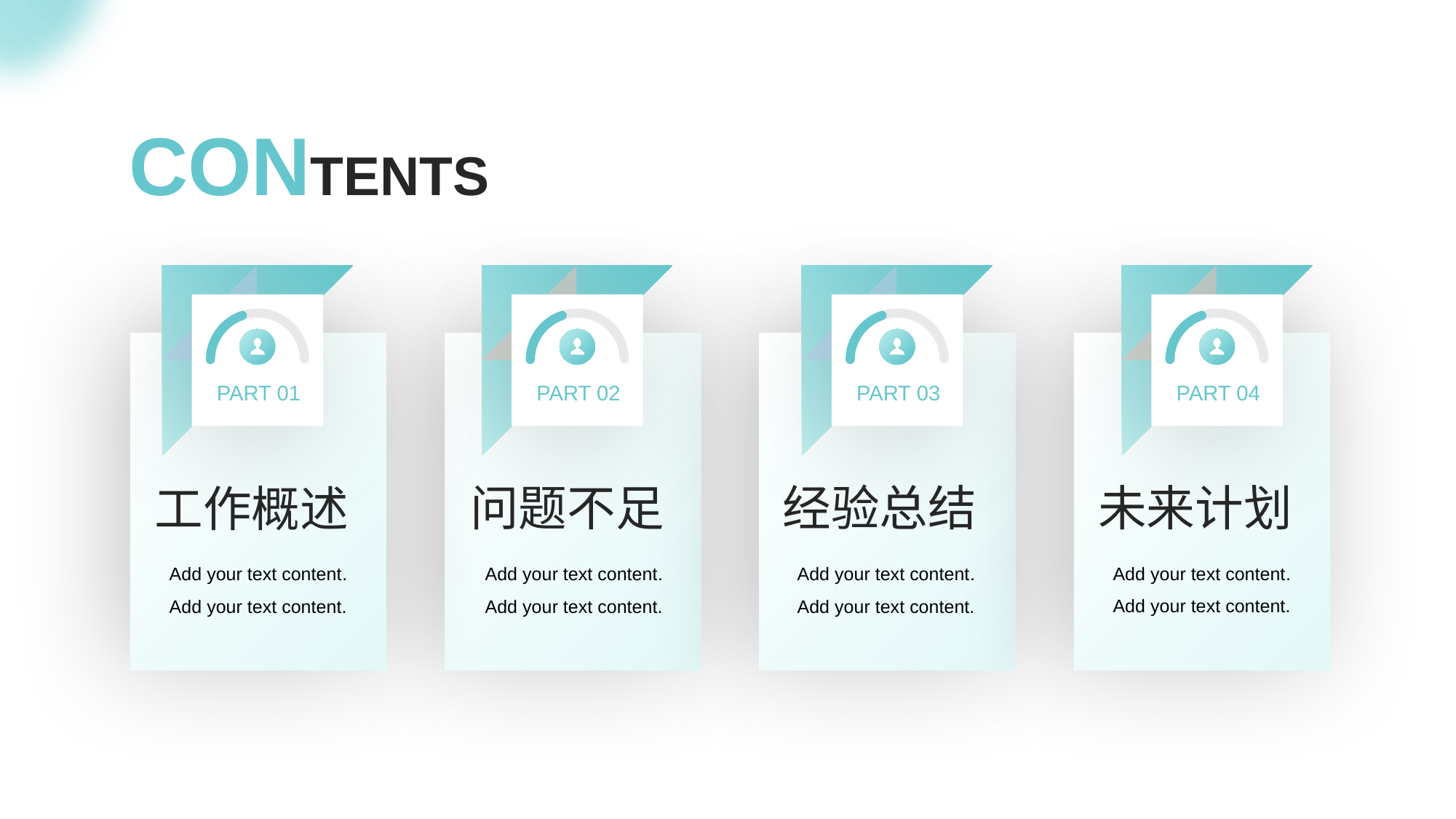

https://www.ypppt.com/
CONTENTS

PART 01

PART 02

PART 03

PART 04

未来计划
问题不足
经验总结
工作概述
Add your text content.
Add your text content.

Add your text content.
Add your text content.

Add your text content.
Add your text content.

Add your text content.
Add your text content.